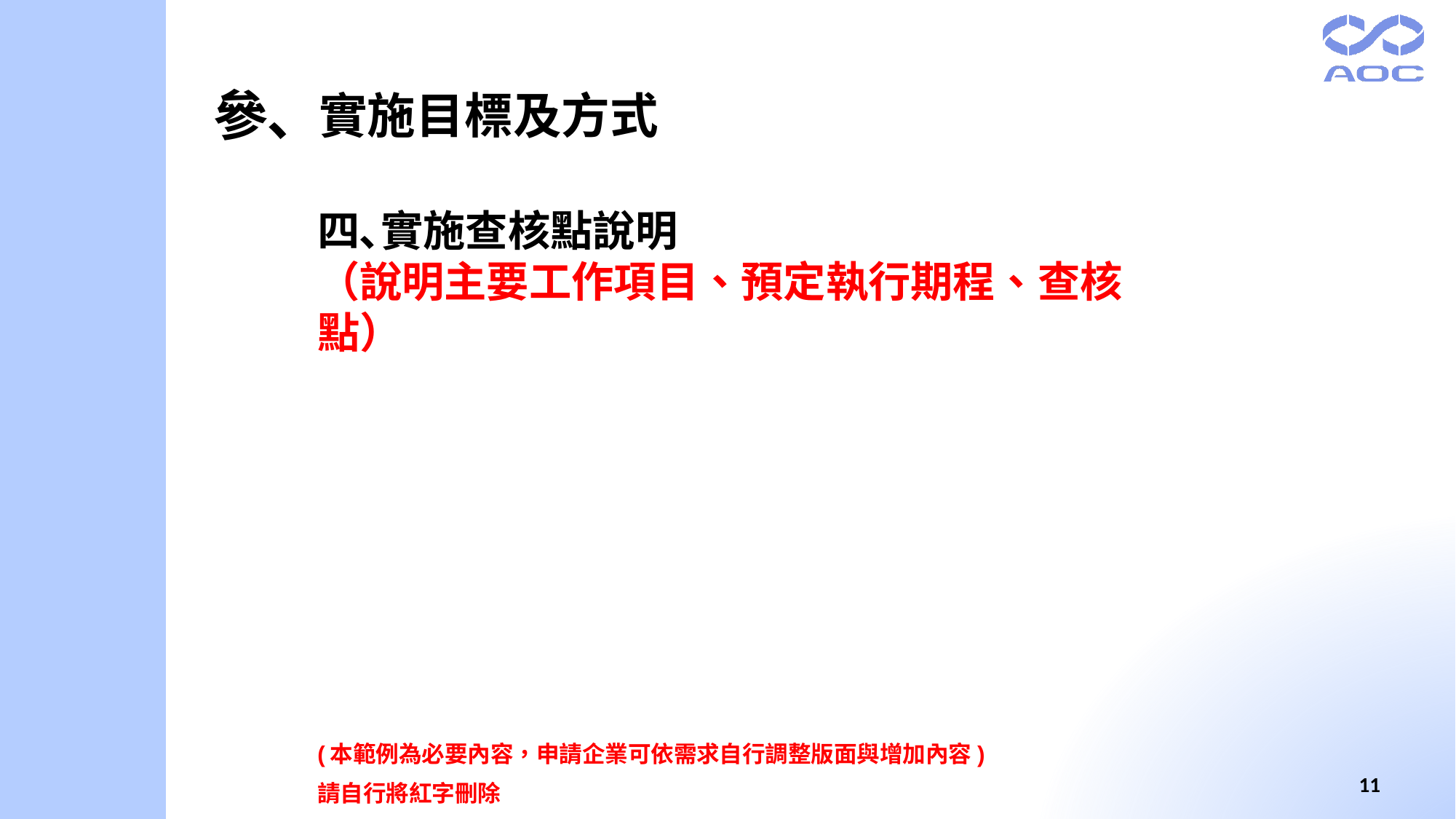

參､
實施目標及方式
四､實施查核點說明
（說明主要工作項目、預定執行期程、查核點）
(本範例為必要內容，申請企業可依需求自行調整版面與增加內容)
請自行將紅字刪除